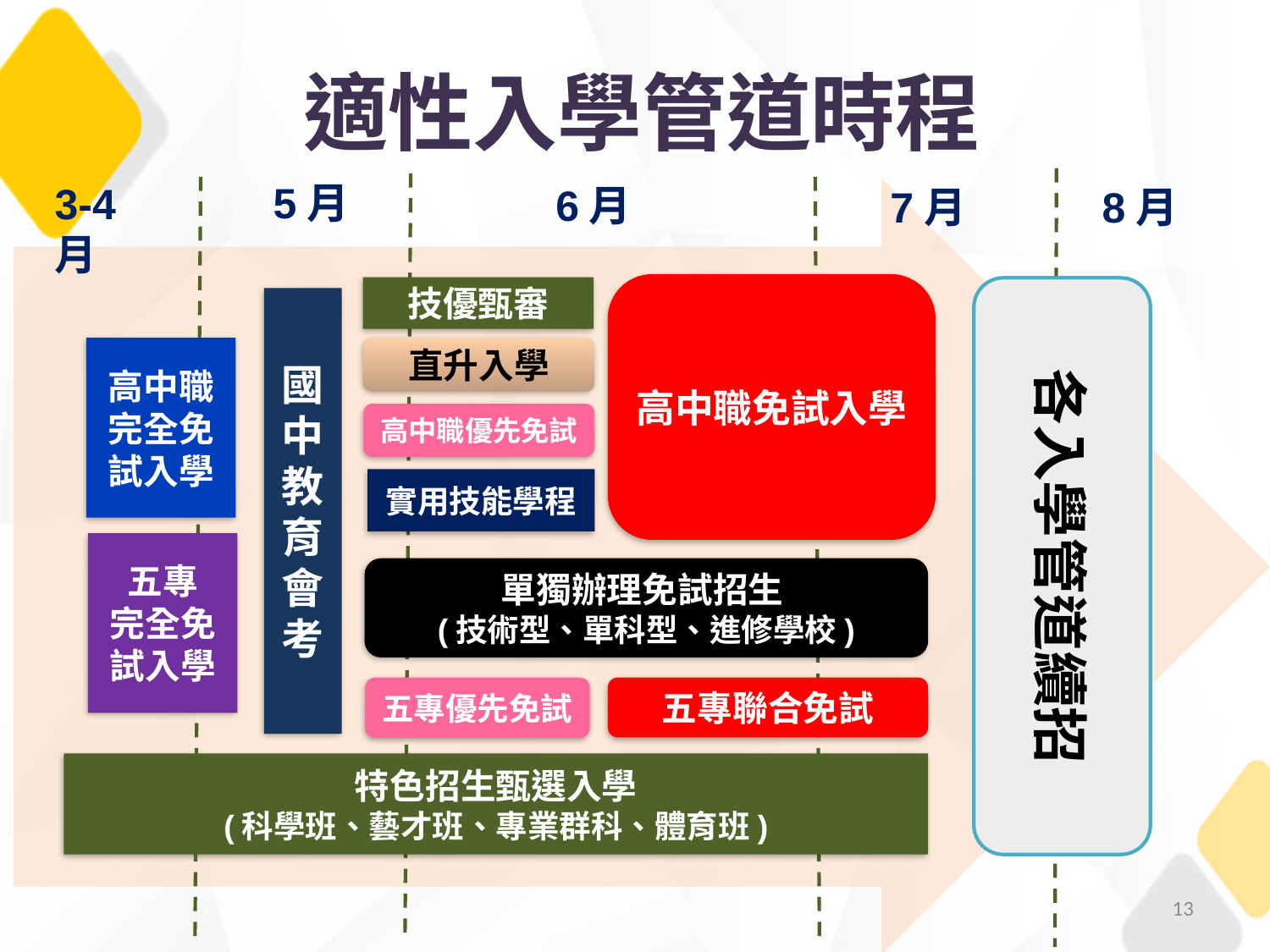

適性入學管道時程
5月
3-4月
6月
7月
8月

高中職免試入學
技優甄審
各入學管道續招
國中教育會考
高中職
完全免試入學
直升入學
高中職優先免試
實用技能學程
五專
完全免試入學
單獨辦理免試招生
(技術型、單科型、進修學校)
五專優先免試
五專聯合免試
特色招生甄選入學
(科學班、藝才班、專業群科、體育班)
13